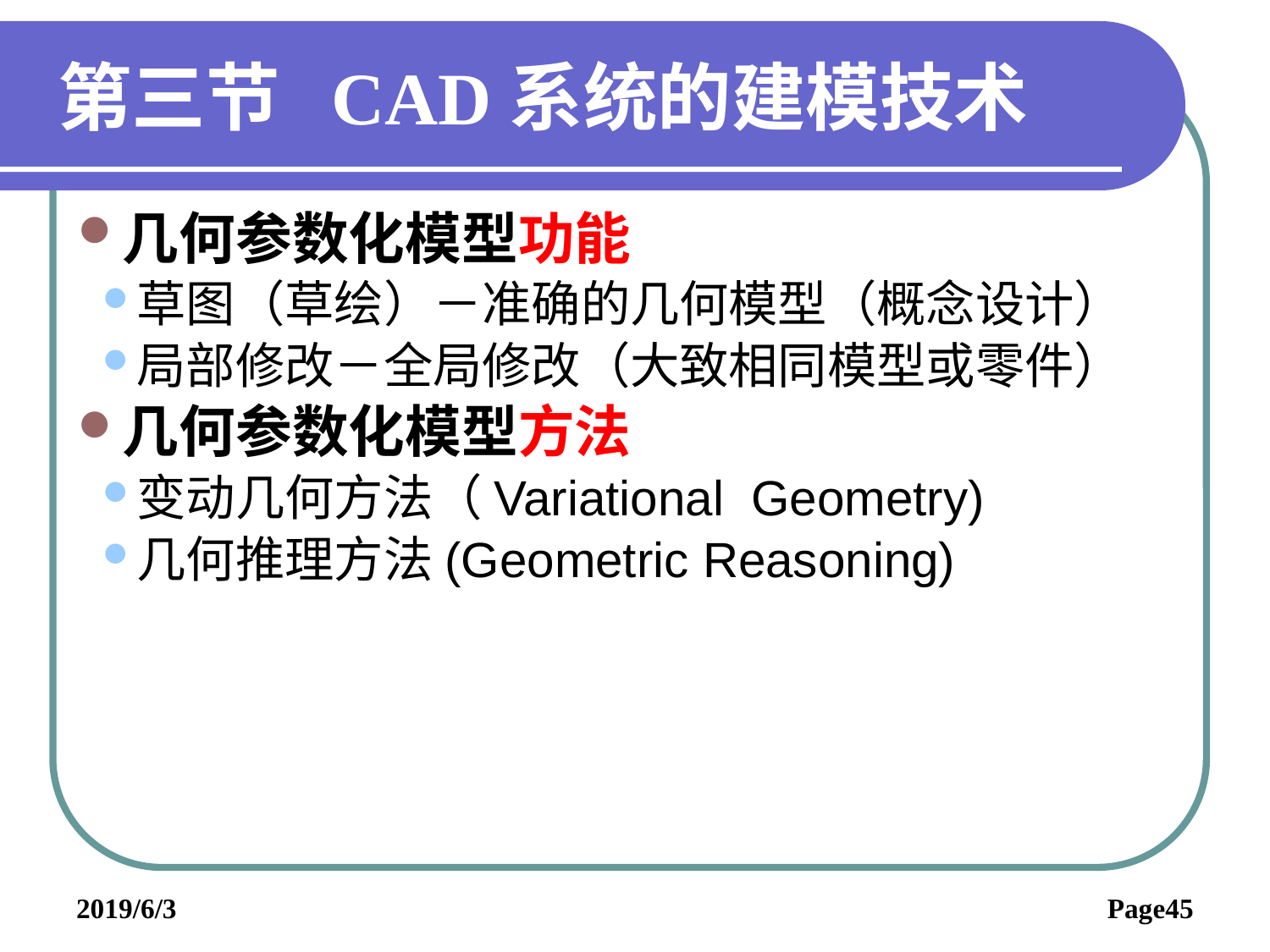

# 第三节  CAD系统的建模技术
几何参数化模型功能
草图（草绘）－准确的几何模型（概念设计）
局部修改－全局修改（大致相同模型或零件）
几何参数化模型方法
变动几何方法（Variational  Geometry)
几何推理方法(Geometric Reasoning)

2019/6/3
Page45